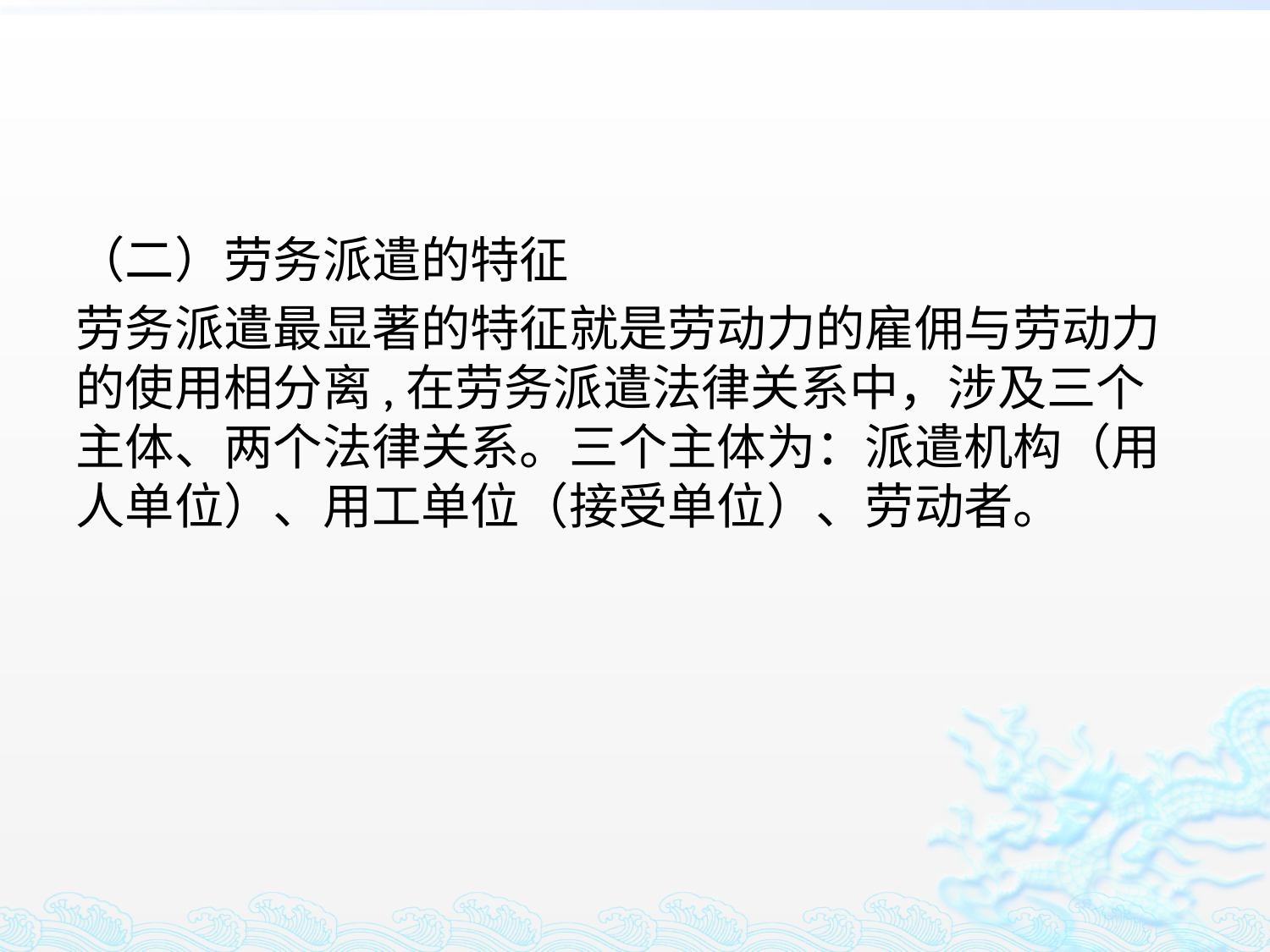

#
（二）劳务派遣的特征
劳务派遣最显著的特征就是劳动力的雇佣与劳动力的使用相分离,在劳务派遣法律关系中，涉及三个主体、两个法律关系。三个主体为：派遣机构（用人单位）、用工单位（接受单位）、劳动者。